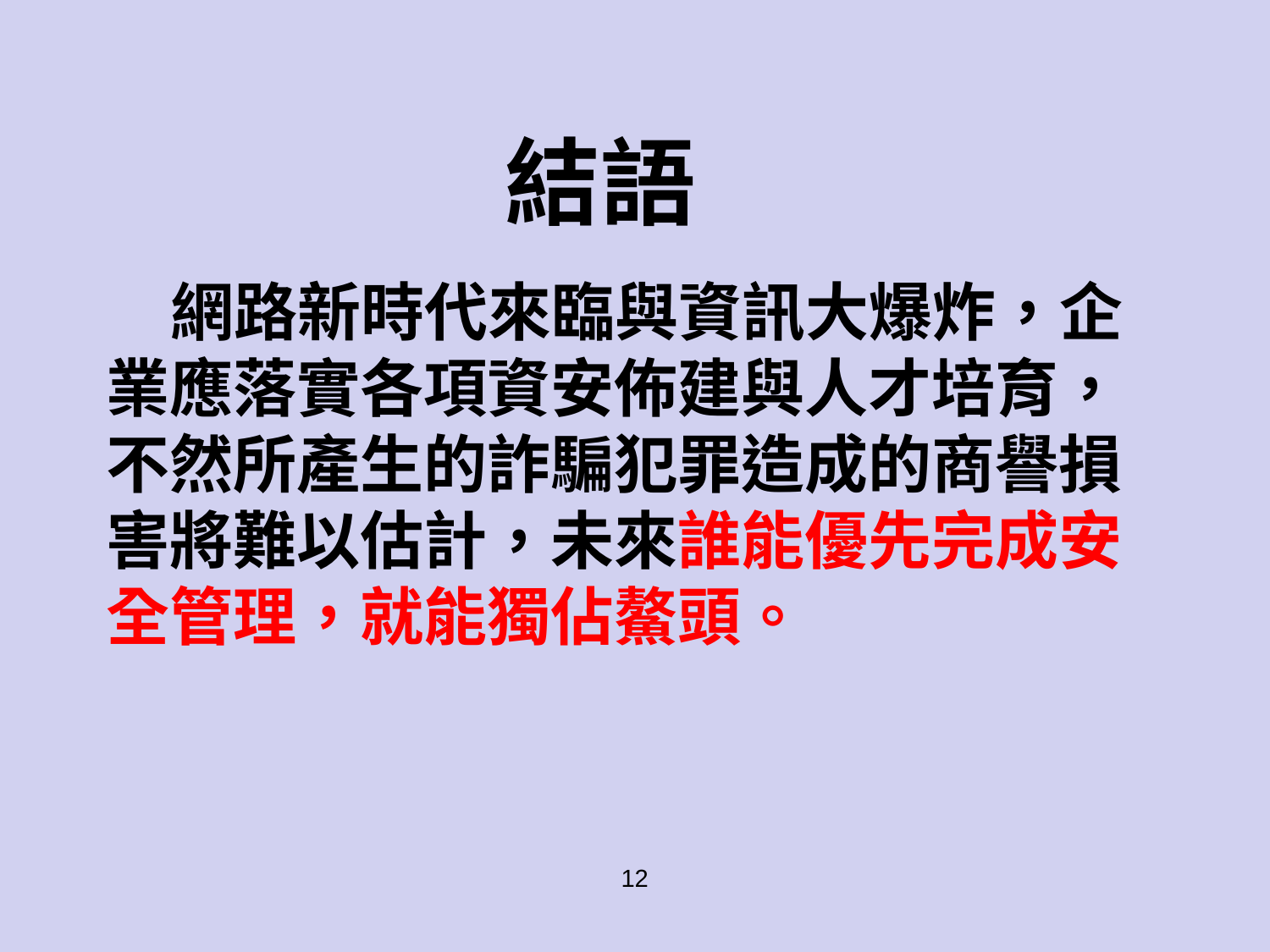

結語
    網路新時代來臨與資訊大爆炸，企業應落實各項資安佈建與人才培育，不然所產生的詐騙犯罪造成的商譽損害將難以估計，未來誰能優先完成安全管理，就能獨佔鰲頭。
12